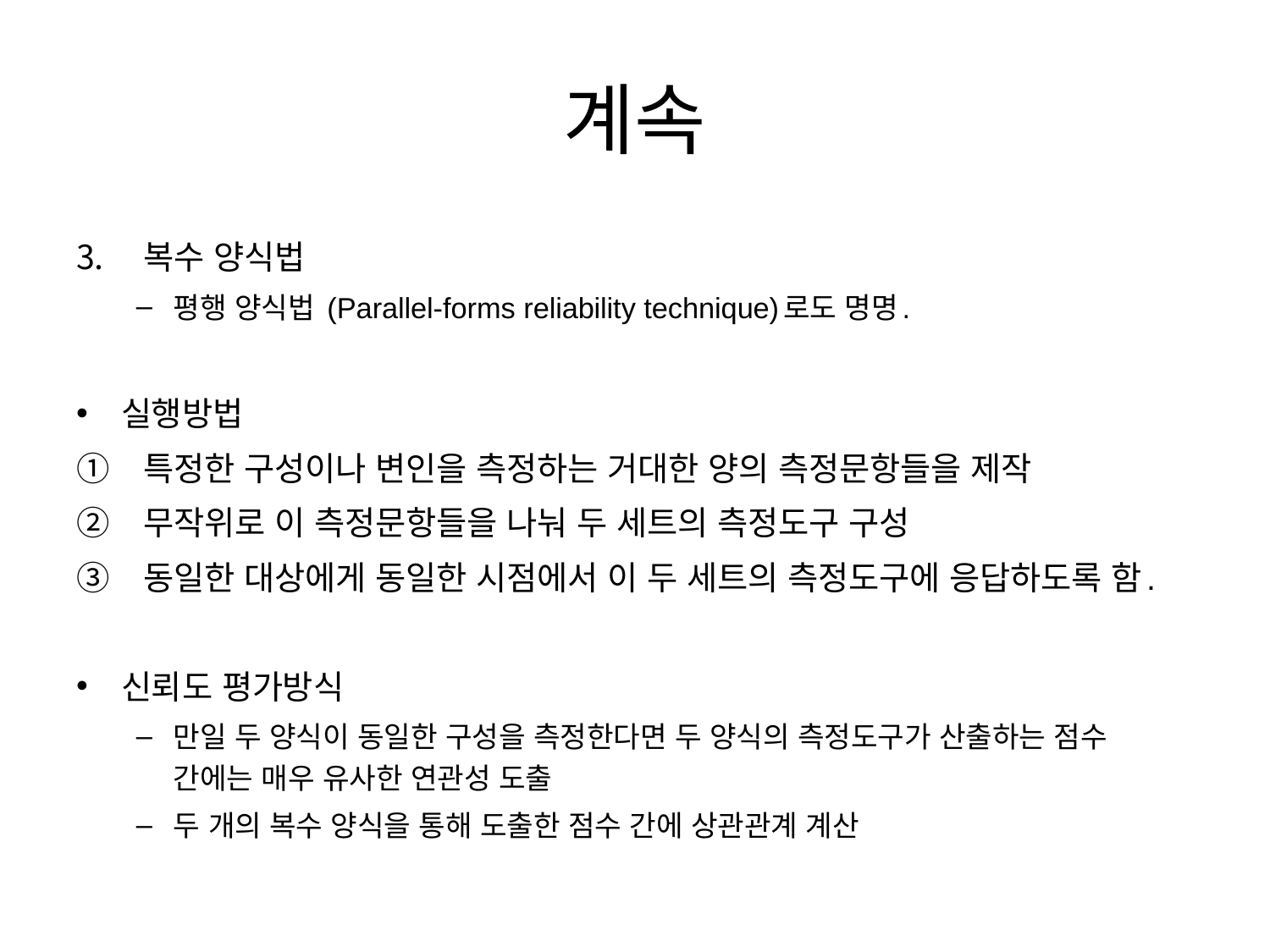

# 계속
복수 양식법
평행 양식법 (Parallel-forms reliability technique)로도 명명.

실행방법
특정한 구성이나 변인을 측정하는 거대한 양의 측정문항들을 제작
무작위로 이 측정문항들을 나눠 두 세트의 측정도구 구성
동일한 대상에게 동일한 시점에서 이 두 세트의 측정도구에 응답하도록 함.

신뢰도 평가방식
만일 두 양식이 동일한 구성을 측정한다면 두 양식의 측정도구가 산출하는 점수 간에는 매우 유사한 연관성 도출
두 개의 복수 양식을 통해 도출한 점수 간에 상관관계 계산